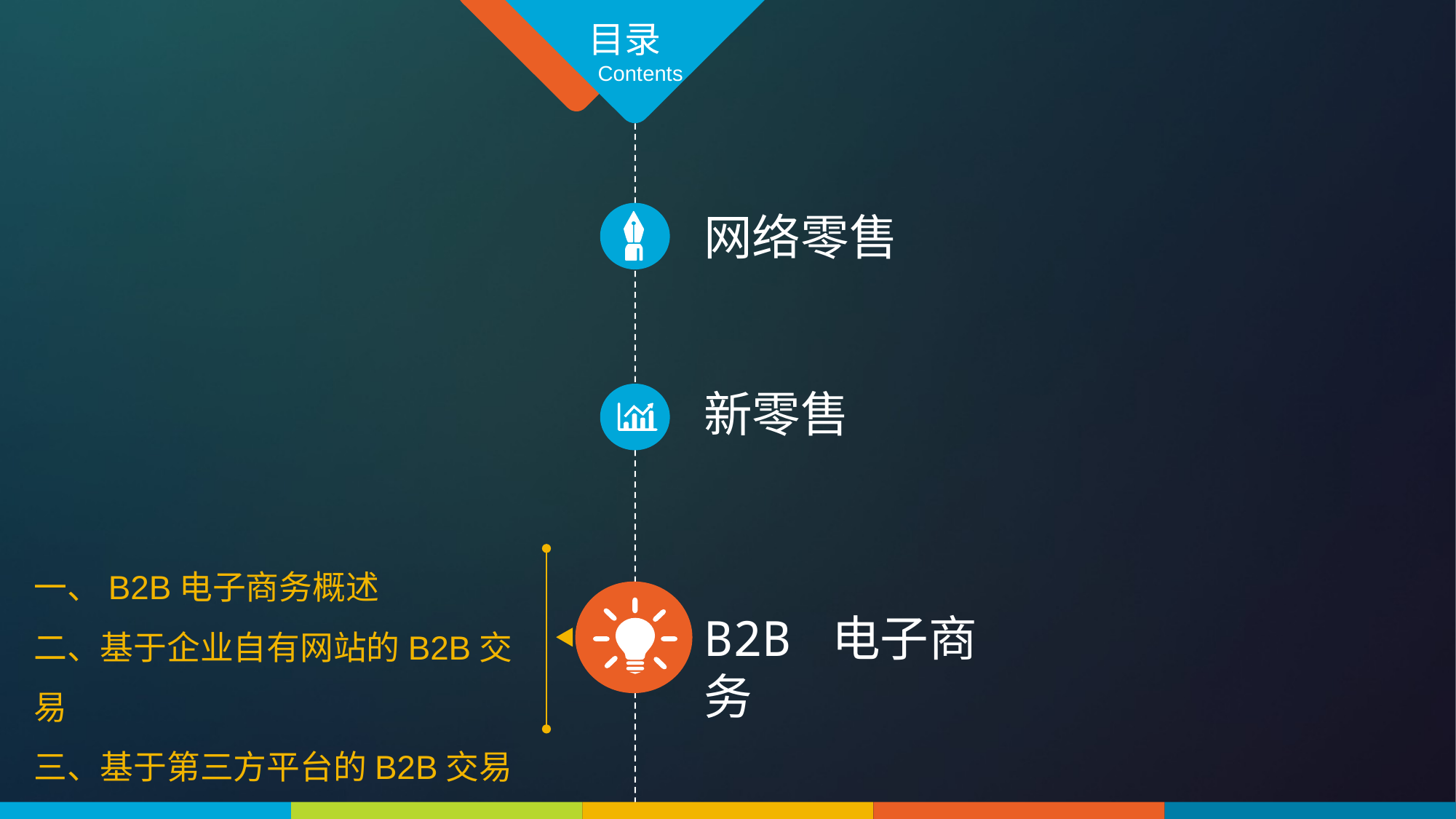

目录
Contents

网络零售

新零售

一、B2B电子商务概述
二、基于企业自有网站的B2B交易
三、基于第三方平台的B2B交易

B2B 电子商务